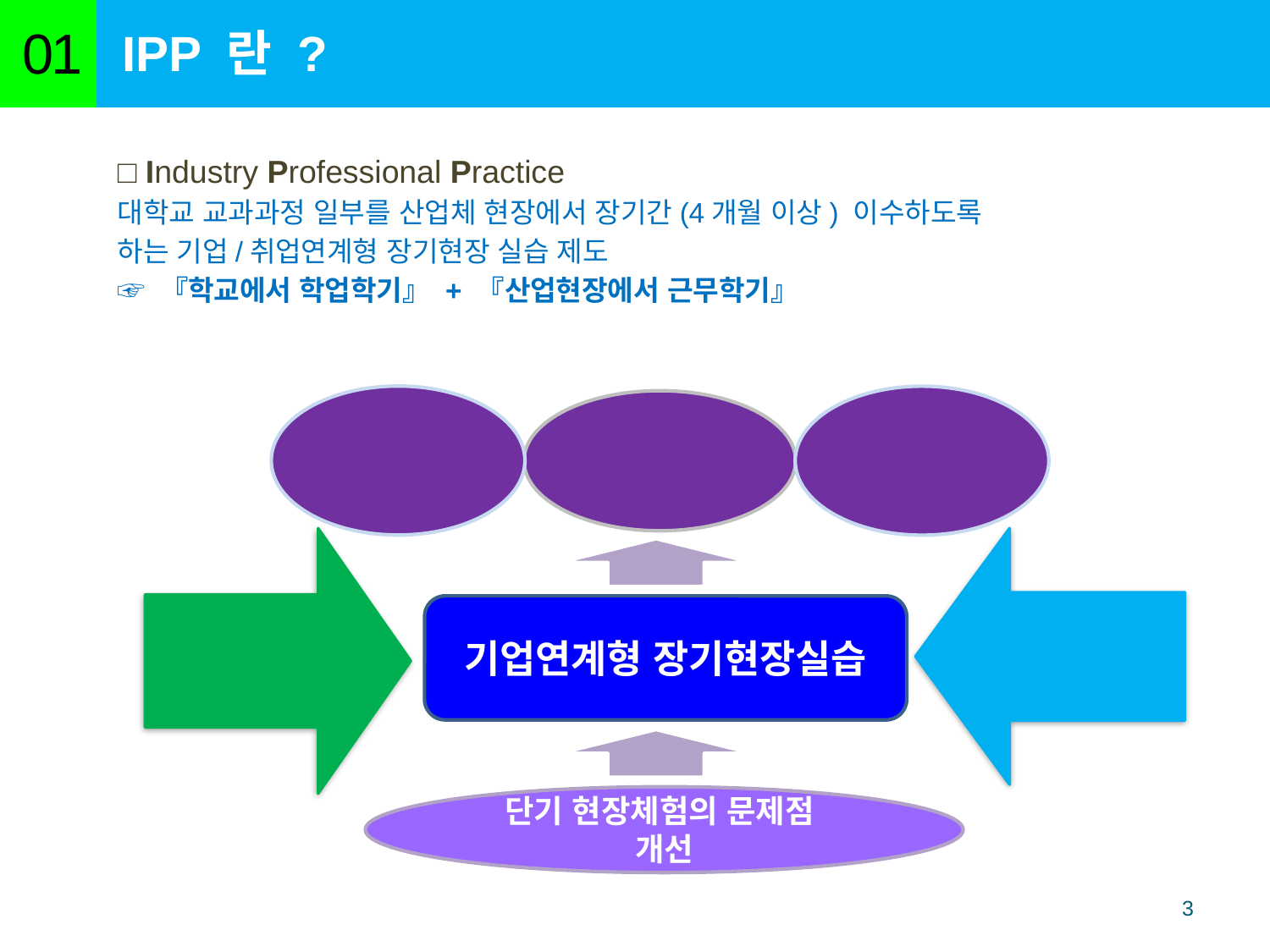

IPP 란 ?
01
□ Industry Professional Practice
대학교 교과과정 일부를 산업체 현장에서 장기간(4개월 이상) 이수하도록
하는 기업/취업연계형 장기현장 실습 제도
☞ 『학교에서 학업학기』 + 『산업현장에서 근무학기』
산업체와 대학
미스매치 해소
현장지향
실무형 인재
양성
진로 설정,
취업역량 강화
대학교
학업학기
(Academic study)
산업현장
실무경험학기
(work experience)

단기 현장체험의 문제점
개선

기업연계형 장기현장실습
3